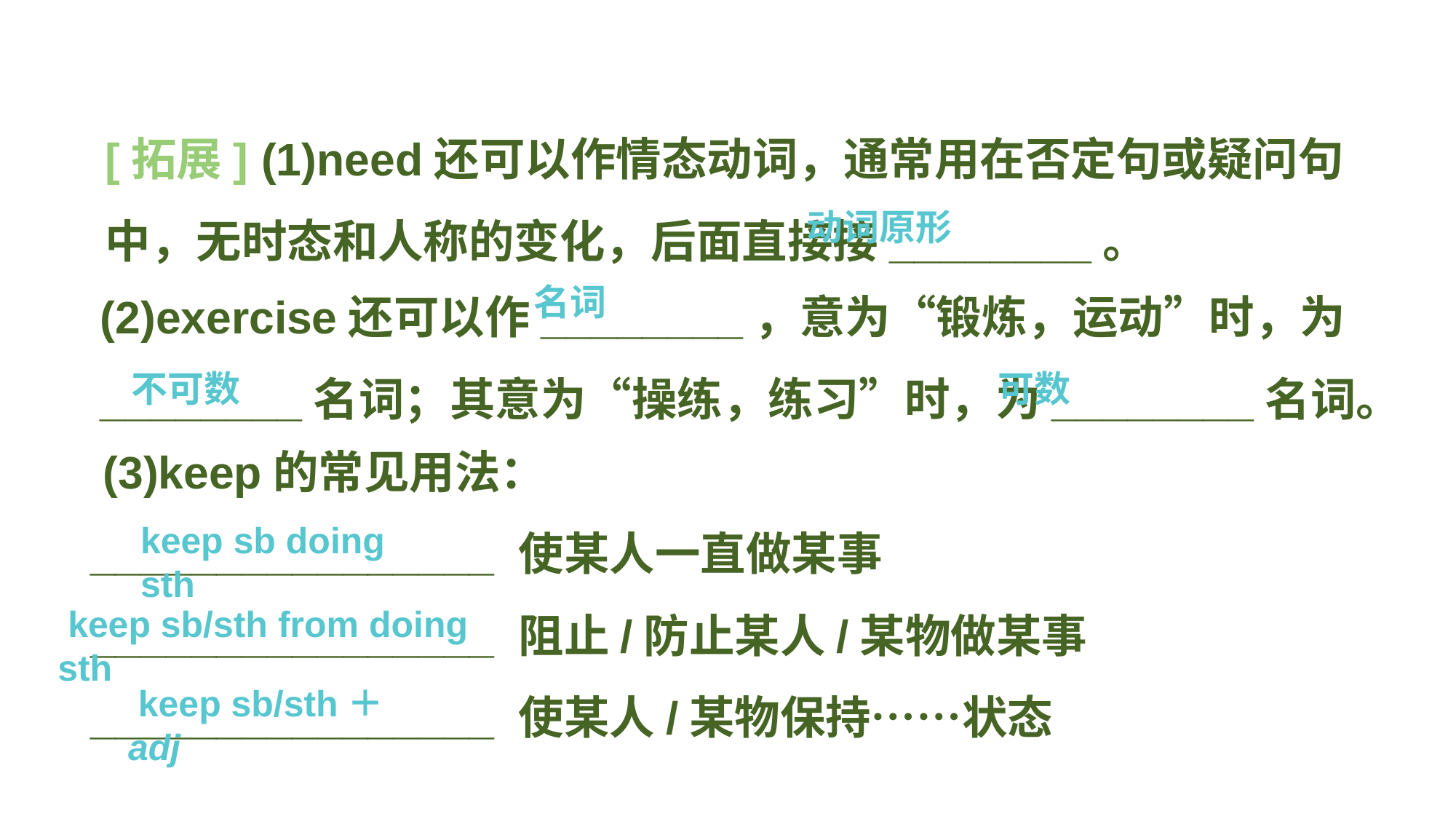

[拓展] (1)need还可以作情态动词，通常用在否定句或疑问句中，无时态和人称的变化，后面直接接________。
动词原形
(2)exercise还可以作________，意为“锻炼，运动”时，为________名词；其意为“操练，练习”时，为________名词。
 名词
不可数
可数
 (3)keep的常见用法：
________________ 使某人一直做某事
________________ 阻止/防止某人/某物做某事
________________ 使某人/某物保持……状态
keep sb doing sth
 keep sb/sth from doing sth
 keep sb/sth＋adj